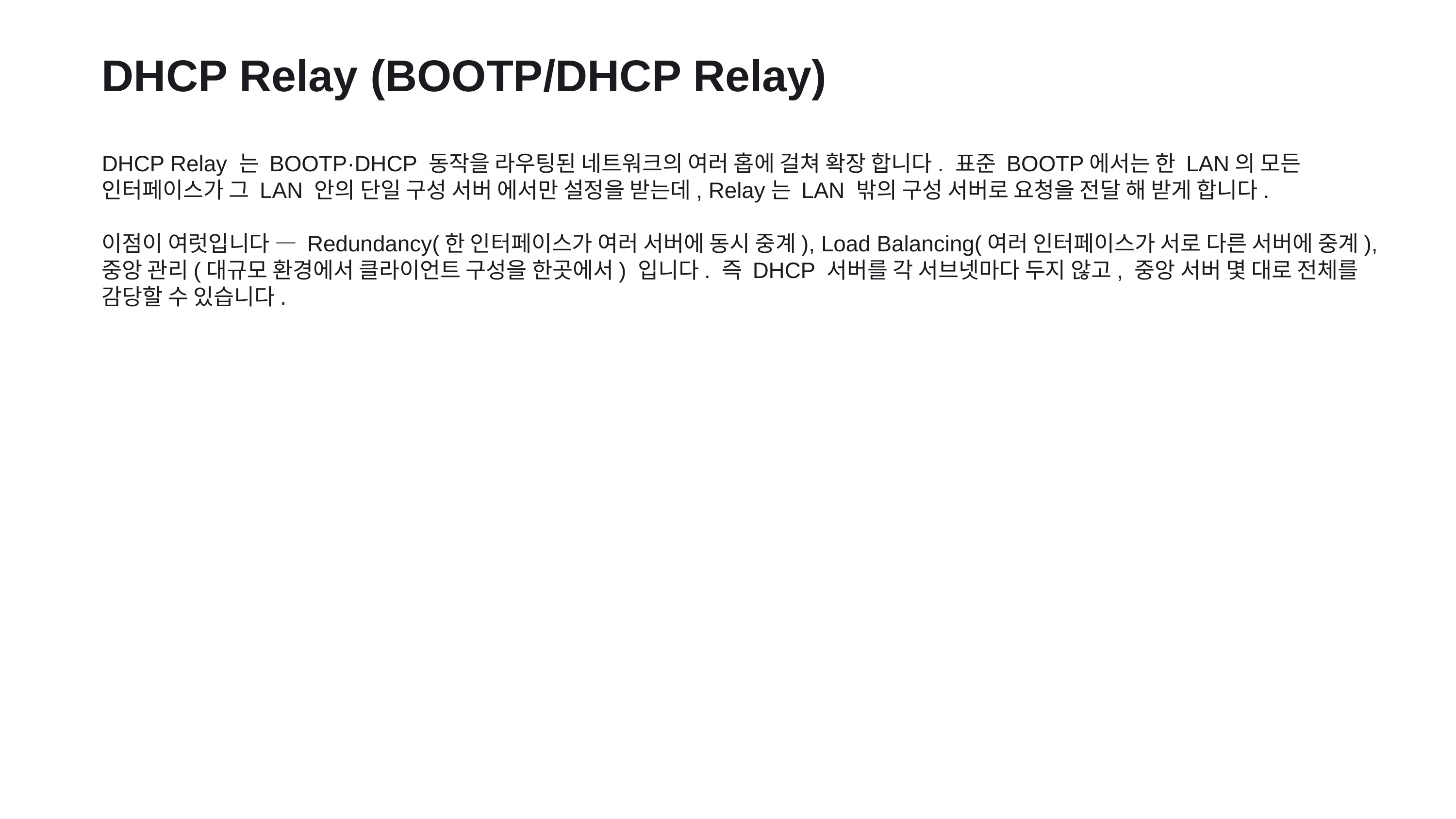

DHCP Relay (BOOTP/DHCP Relay)
DHCP Relay 는 BOOTP·DHCP 동작을 라우팅된 네트워크의 여러 홉에 걸쳐 확장 합니다. 표준 BOOTP에서는 한 LAN의 모든 인터페이스가 그 LAN 안의 단일 구성 서버 에서만 설정을 받는데, Relay는 LAN 밖의 구성 서버로 요청을 전달 해 받게 합니다.

이점이 여럿입니다 — Redundancy(한 인터페이스가 여러 서버에 동시 중계), Load Balancing(여러 인터페이스가 서로 다른 서버에 중계), 중앙 관리(대규모 환경에서 클라이언트 구성을 한곳에서) 입니다. 즉 DHCP 서버를 각 서브넷마다 두지 않고, 중앙 서버 몇 대로 전체를 감당할 수 있습니다.